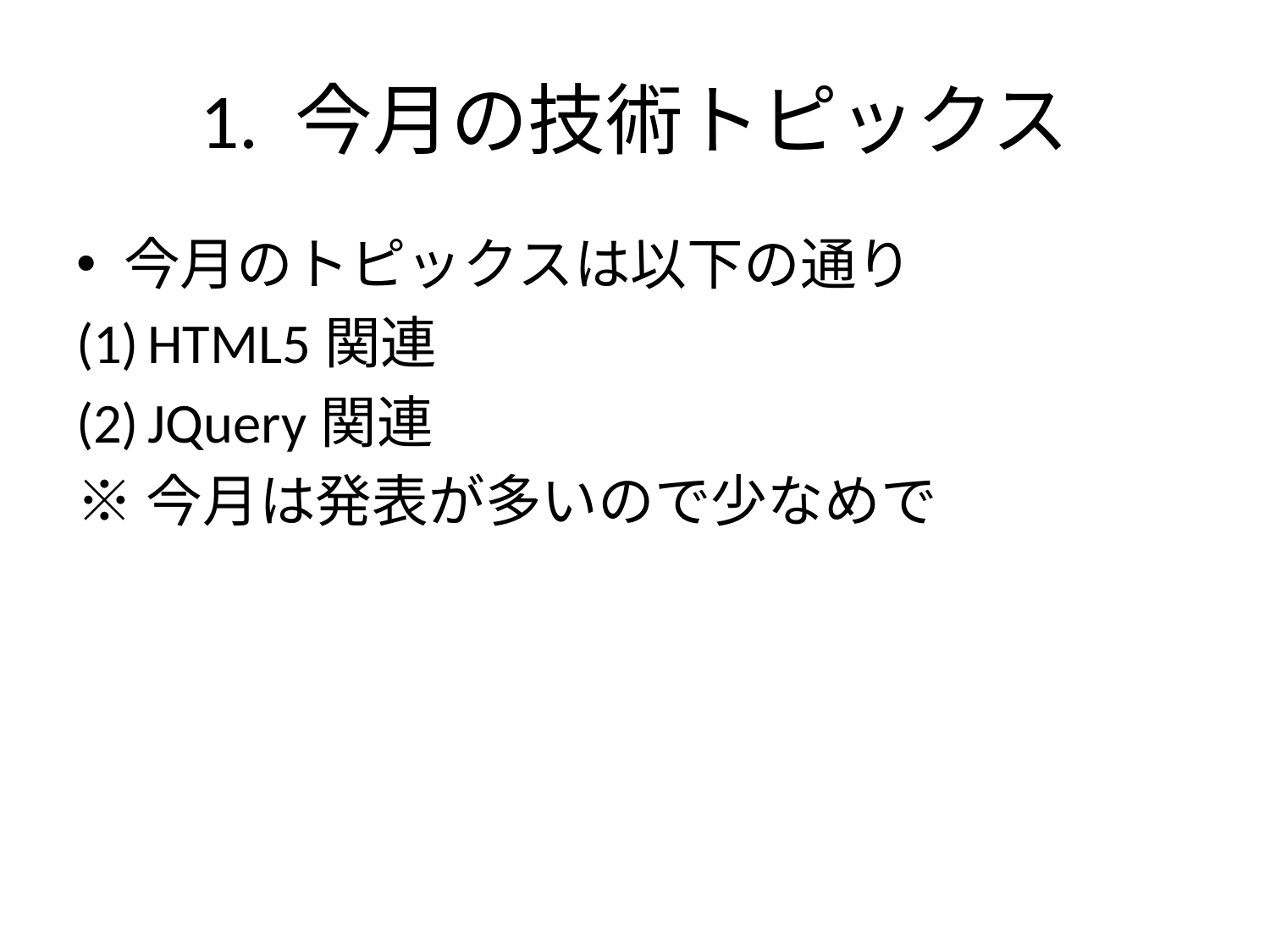

# 1. 今月の技術トピックス
今月のトピックスは以下の通り
HTML5関連
JQuery関連
※今月は発表が多いので少なめで